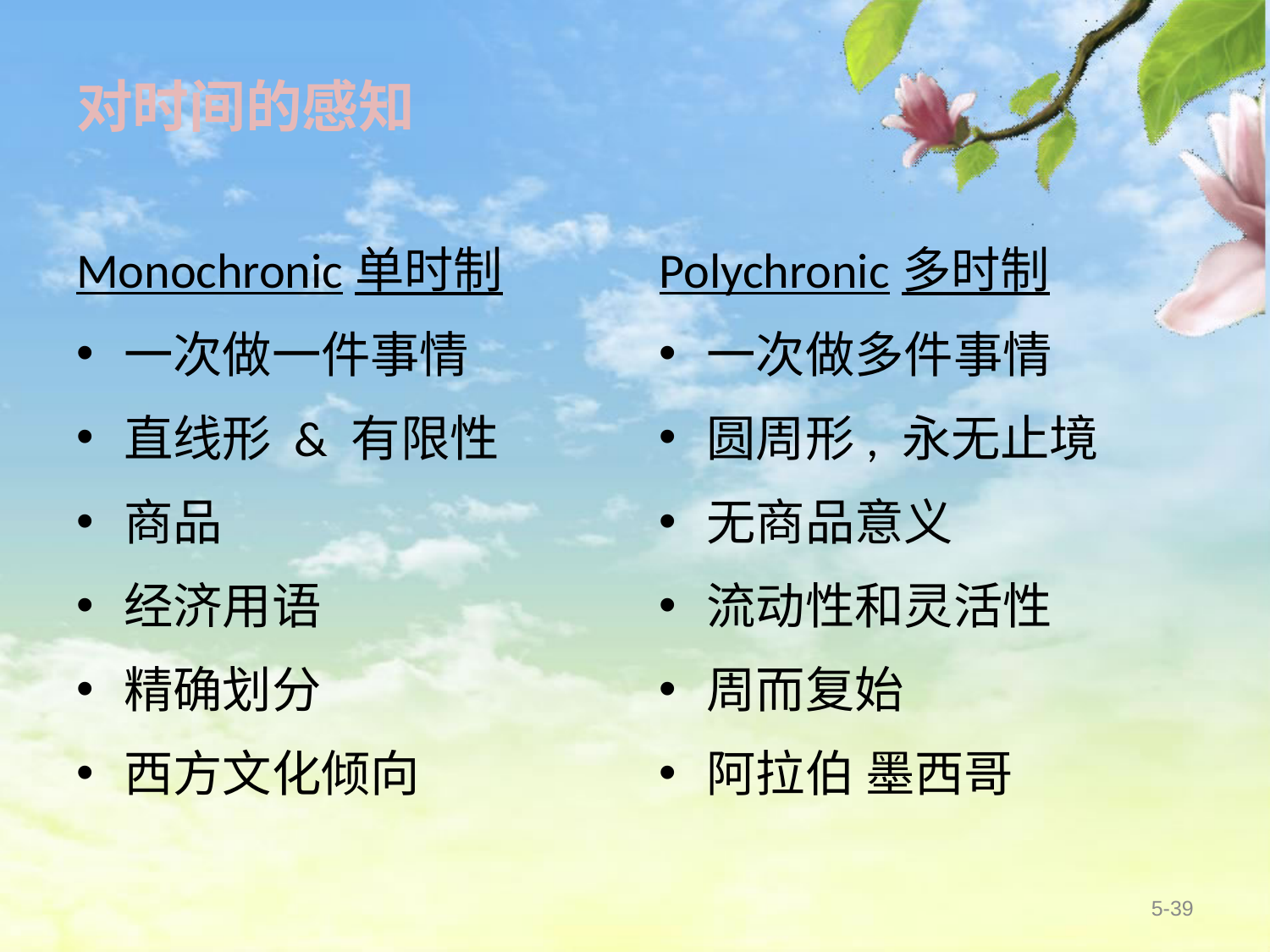

对时间的感知
Monochronic单时制
一次做一件事情
直线形 & 有限性
商品
经济用语
精确划分
西方文化倾向
Polychronic多时制
一次做多件事情
圆周形, 永无止境
无商品意义
流动性和灵活性
周而复始
阿拉伯 墨西哥
5-39